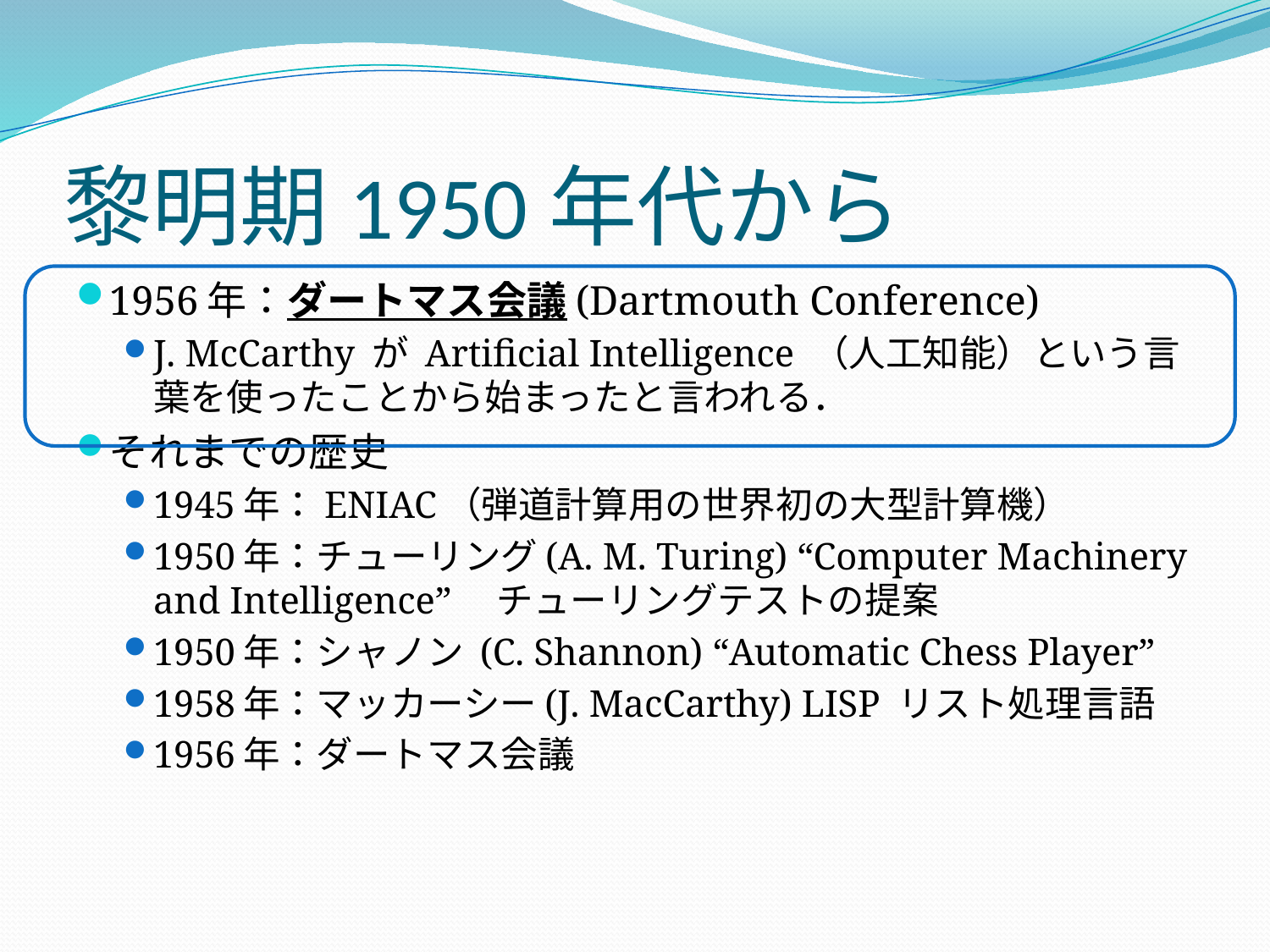

# 黎明期1950年代から

1956年：ダートマス会議(Dartmouth Conference)
J. McCarthy が Artificial Intelligence （人工知能）という言葉を使ったことから始まったと言われる．
それまでの歴史
1945年：ENIAC（弾道計算用の世界初の大型計算機）
1950年：チューリング(A. M. Turing) “Computer Machinery and Intelligence”　チューリングテストの提案
1950年：シャノン (C. Shannon) “Automatic Chess Player”
1958年：マッカーシー(J. MacCarthy) LISP リスト処理言語
1956年：ダートマス会議